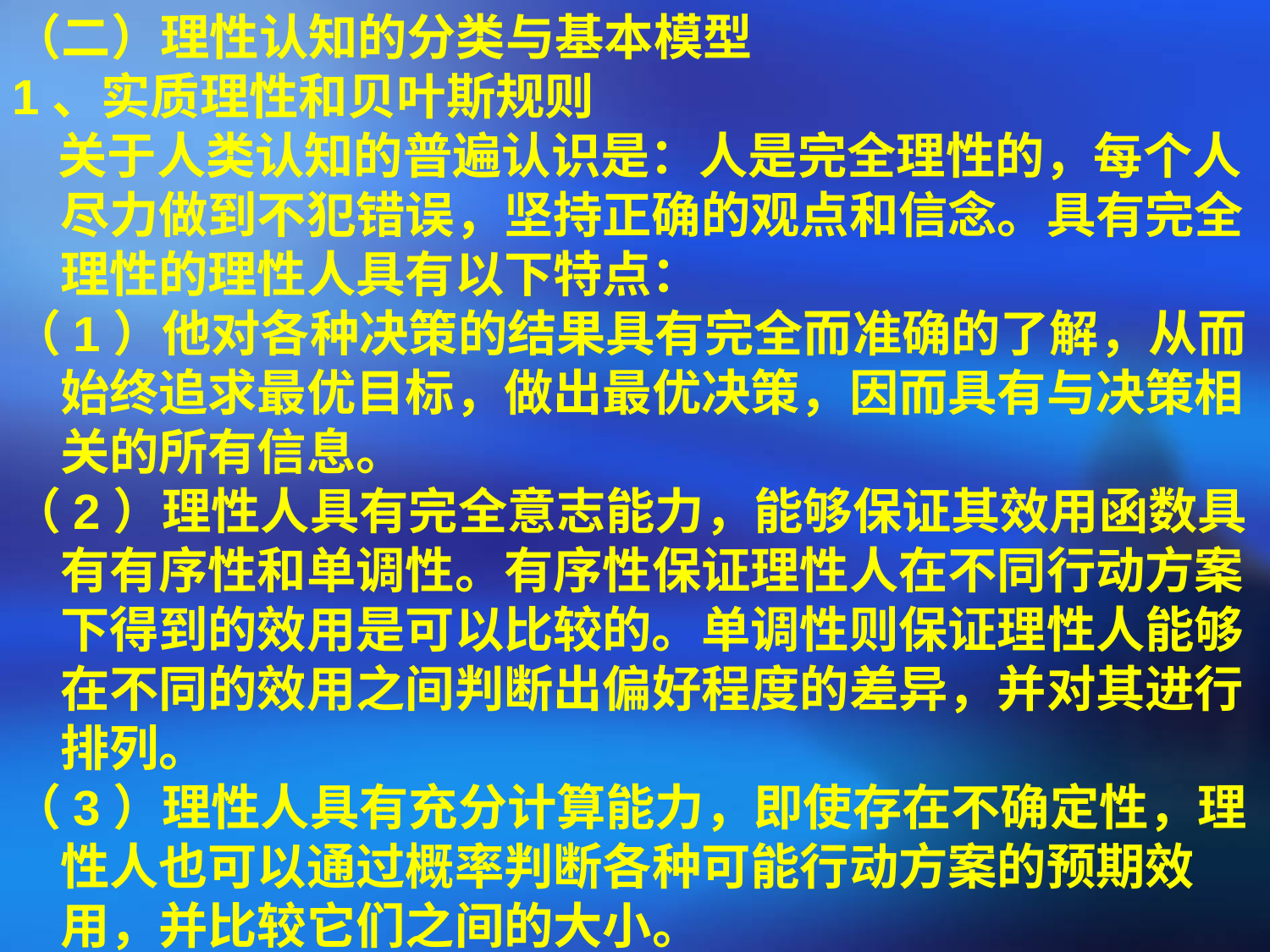

（二）理性认知的分类与基本模型
1、实质理性和贝叶斯规则
   关于人类认知的普遍认识是：人是完全理性的，每个人尽力做到不犯错误，坚持正确的观点和信念。具有完全理性的理性人具有以下特点：
（1）他对各种决策的结果具有完全而准确的了解，从而始终追求最优目标，做出最优决策，因而具有与决策相关的所有信息。
（2）理性人具有完全意志能力，能够保证其效用函数具有有序性和单调性。有序性保证理性人在不同行动方案下得到的效用是可以比较的。单调性则保证理性人能够在不同的效用之间判断出偏好程度的差异，并对其进行排列。
（3）理性人具有充分计算能力，即使存在不确定性，理性人也可以通过概率判断各种可能行动方案的预期效用，并比较它们之间的大小。